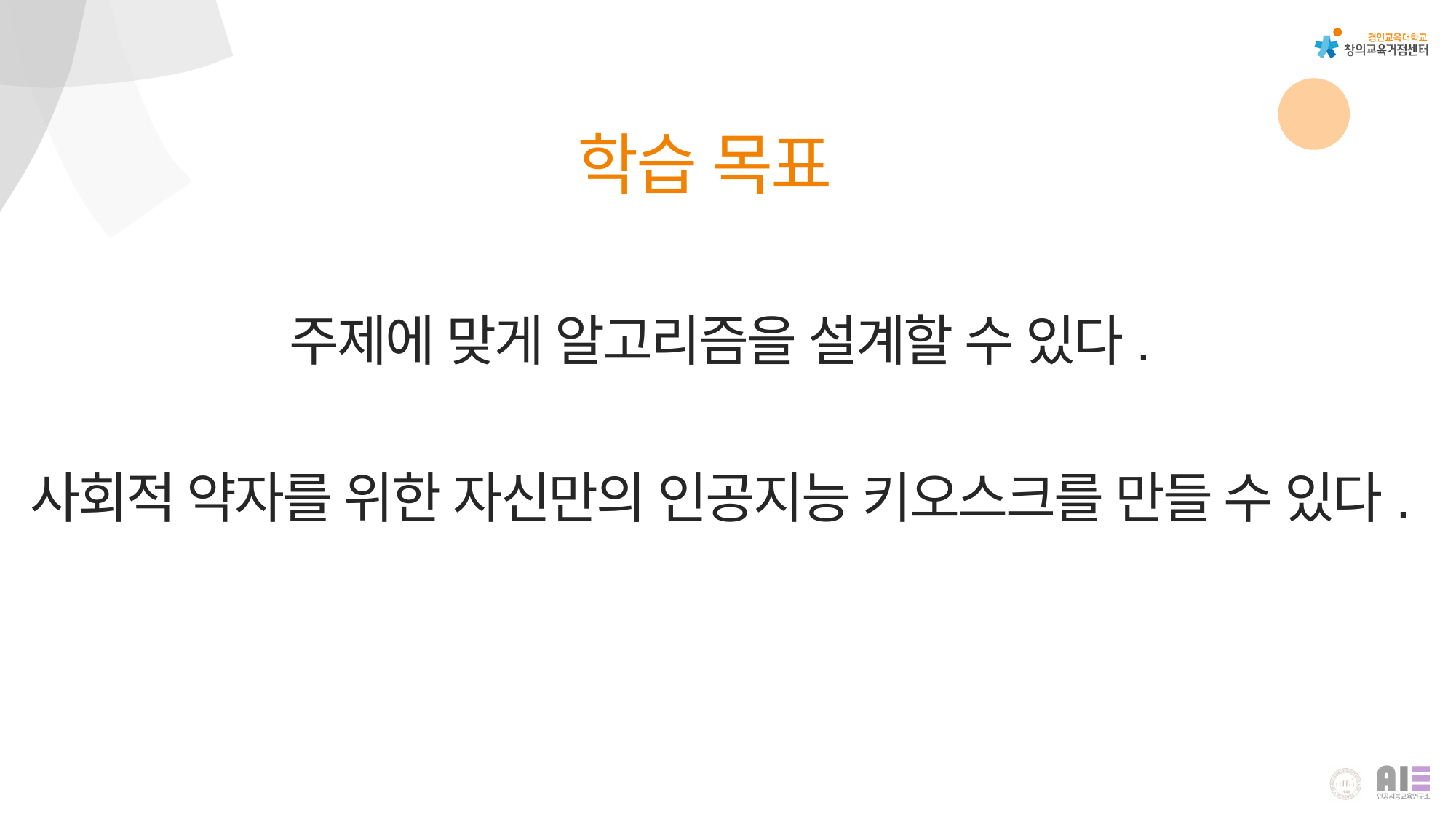

학습 목표
주제에 맞게 알고리즘을 설계할 수 있다.

사회적 약자를 위한 자신만의 인공지능 키오스크를 만들 수 있다.